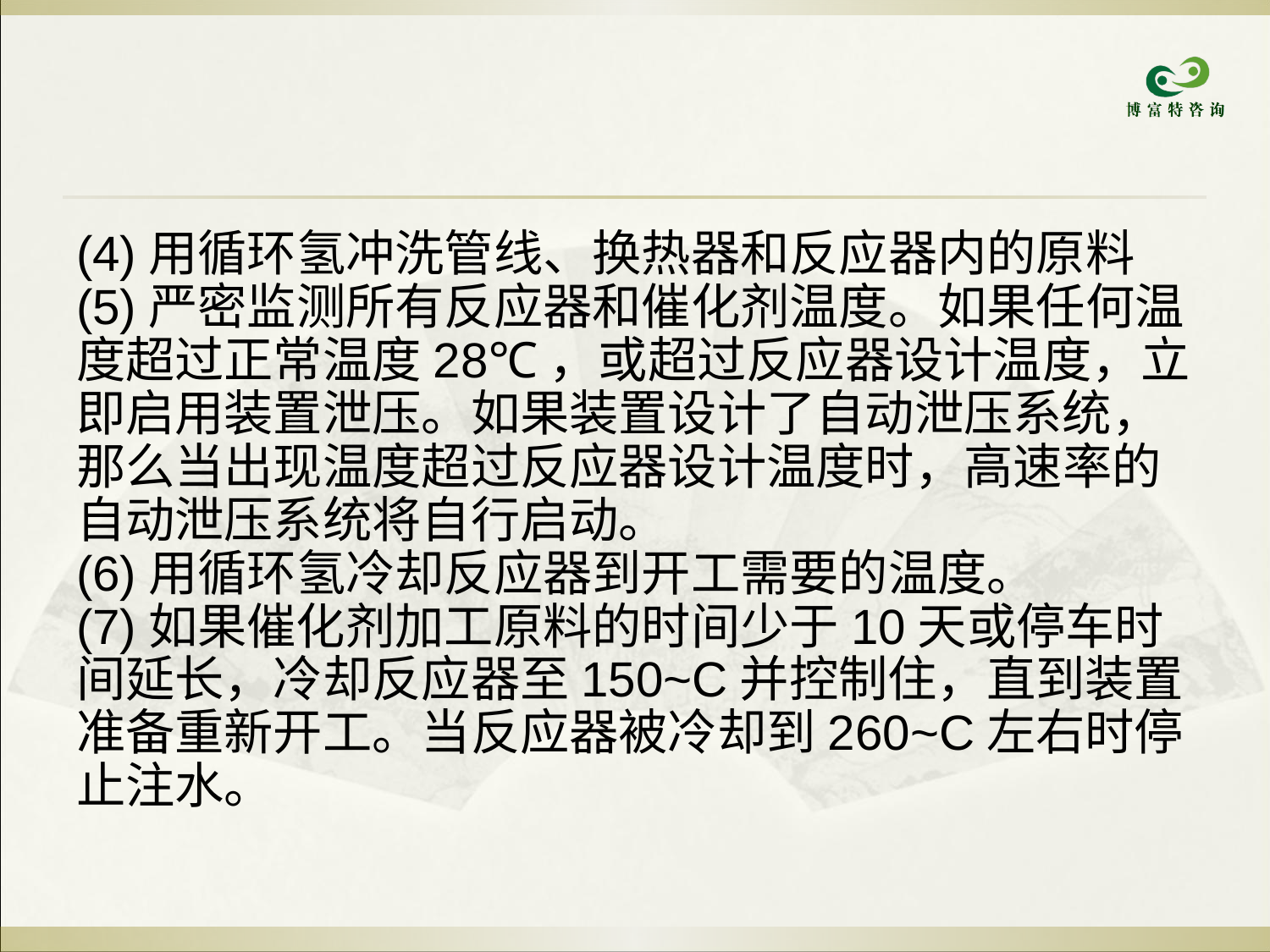

(4)用循环氢冲洗管线、换热器和反应器内的原料
(5)严密监测所有反应器和催化剂温度。如果任何温度超过正常温度28℃，或超过反应器设计温度，立即启用装置泄压。如果装置设计了自动泄压系统，那么当出现温度超过反应器设计温度时，高速率的自动泄压系统将自行启动。
(6)用循环氢冷却反应器到开工需要的温度。
(7)如果催化剂加工原料的时间少于10天或停车时间延长，冷却反应器至150~C并控制住，直到装置准备重新开工。当反应器被冷却到260~C左右时停止注水。